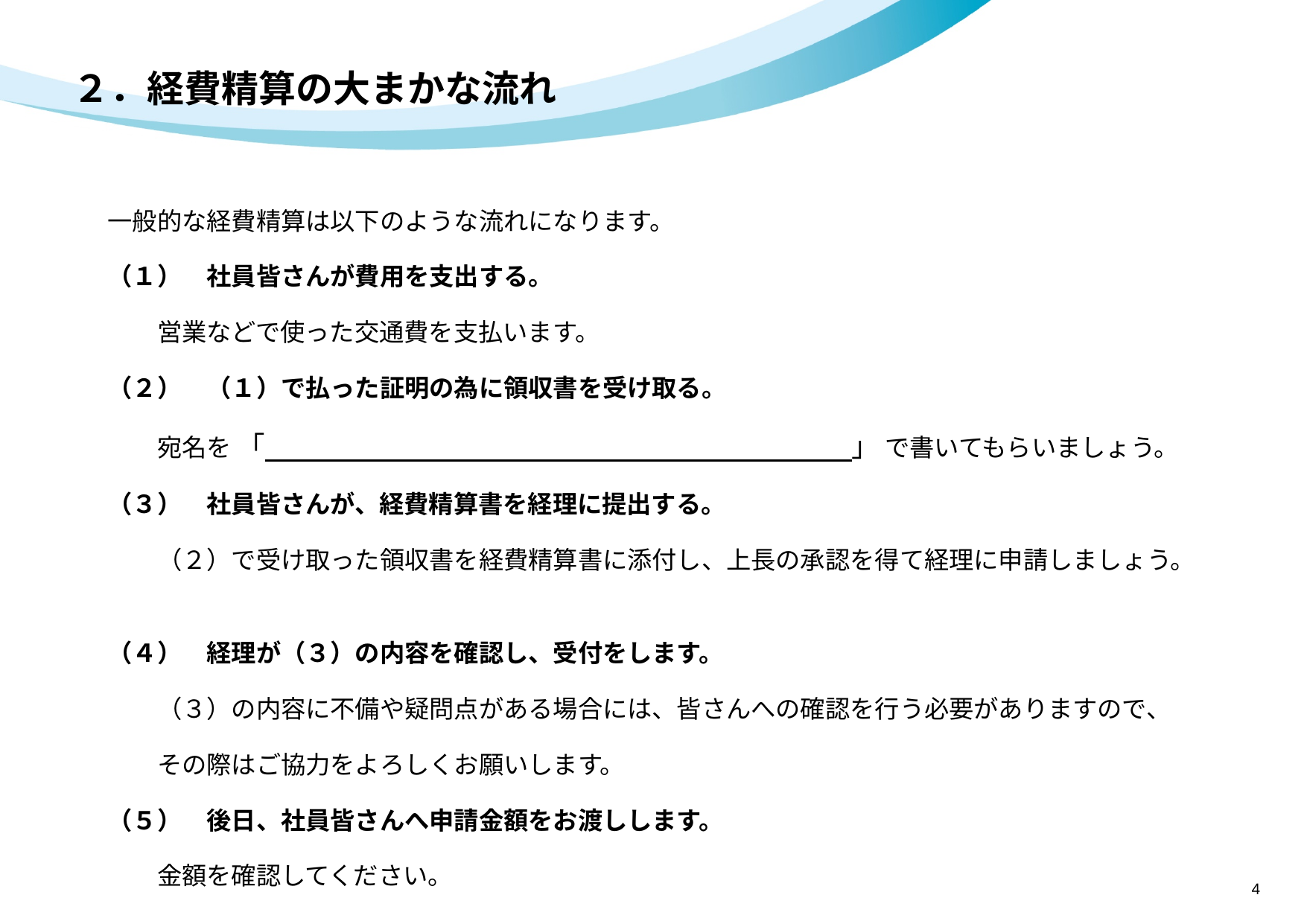

# ２．経費精算の大まかな流れ
一般的な経費精算は以下のような流れになります。
（１）　社員皆さんが費用を支出する。
　　営業などで使った交通費を支払います。
（２）　（１）で払った証明の為に領収書を受け取る。
　　宛名を 「　　　　　　　　　　　　　　　　　　　　　」 で書いてもらいましょう。
（３）　社員皆さんが、経費精算書を経理に提出する。
　　（２）で受け取った領収書を経費精算書に添付し、上長の承認を得て経理に申請しましょう。
（４）　経理が（３）の内容を確認し、受付をします。
　　（３）の内容に不備や疑問点がある場合には、皆さんへの確認を行う必要がありますので、
　　その際はご協力をよろしくお願いします。
（５）　後日、社員皆さんへ申請金額をお渡しします。
　　金額を確認してください。
4